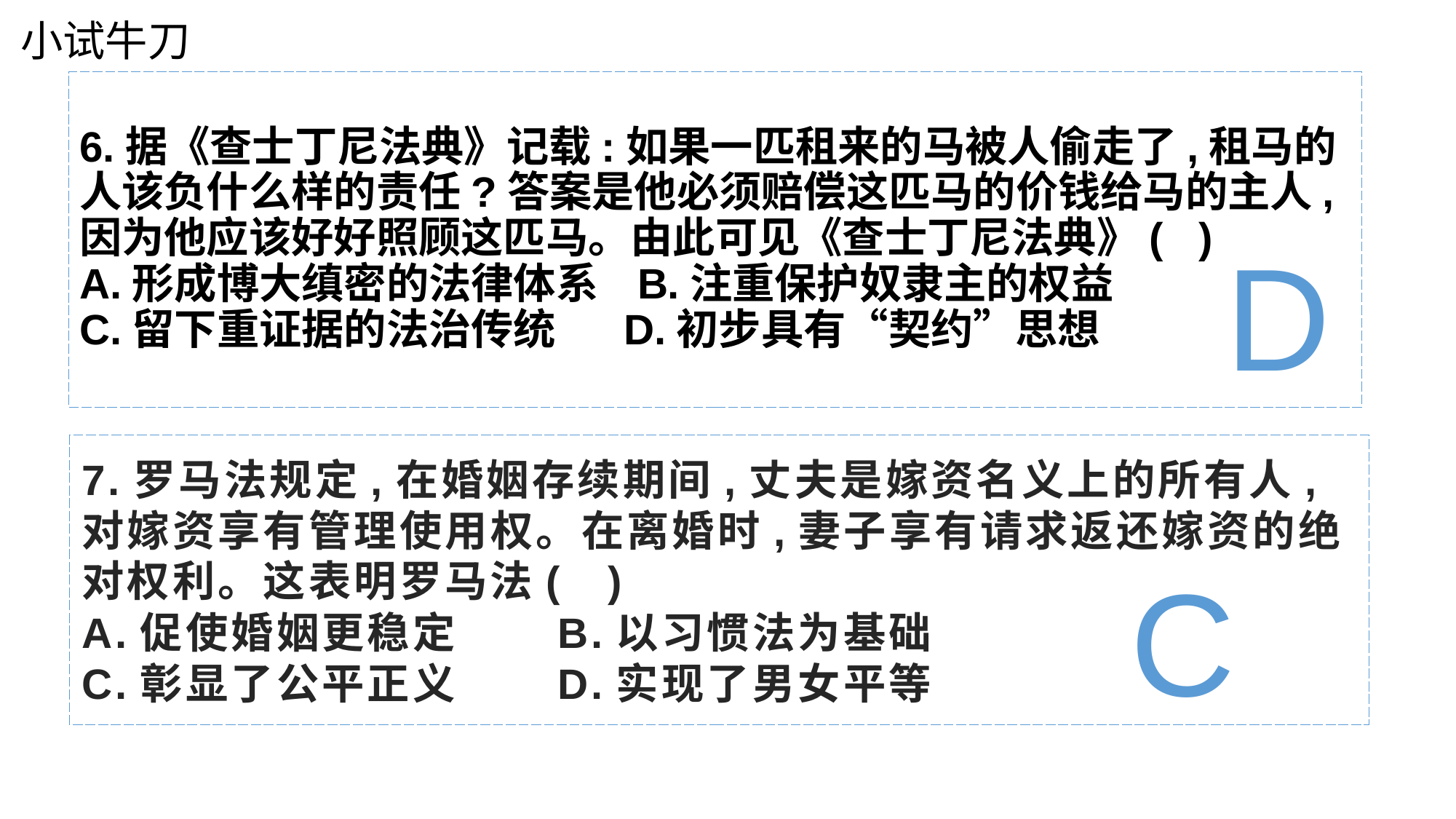

小试牛刀
# 6.据《查士丁尼法典》记载:如果一匹租来的马被人偷走了,租马的人该负什么样的责任?答案是他必须赔偿这匹马的价钱给马的主人,因为他应该好好照顾这匹马。由此可见《查士丁尼法典》(   ) A.形成博大缜密的法律体系   B.注重保护奴隶主的权益 C.留下重证据的法治传统      D.初步具有“契约”思想
D
7.罗马法规定,在婚姻存续期间,丈夫是嫁资名义上的所有人,对嫁资享有管理使用权。在离婚时,妻子享有请求返还嫁资的绝对权利。这表明罗马法(   )
A.促使婚姻更稳定       B.以习惯法为基础
C.彰显了公平正义       D.实现了男女平等
C